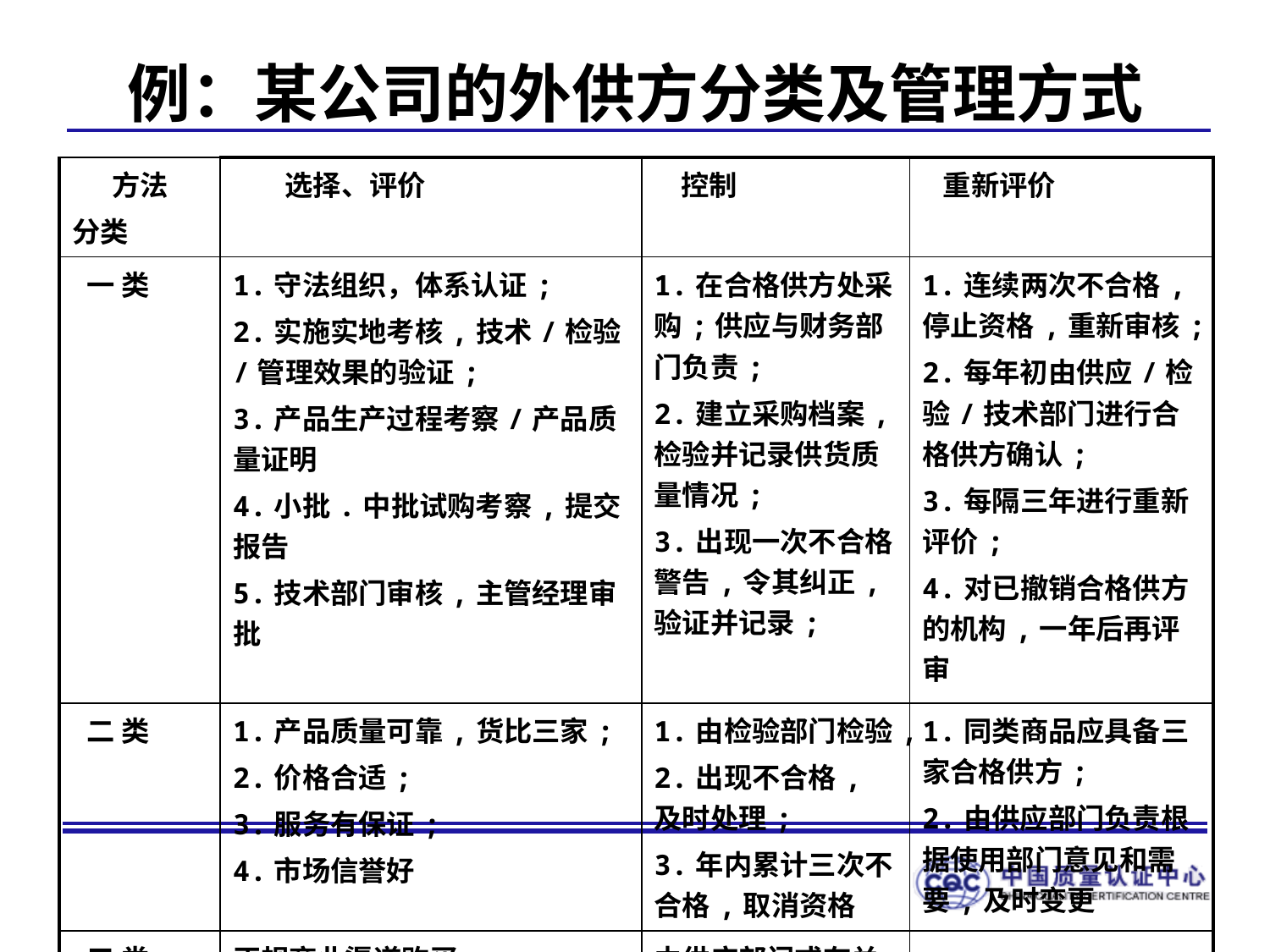

# 例：某公司的外供方分类及管理方式
| 方法 分类 | 选择、评价 | 控制 | 重新评价 |
| --- | --- | --- | --- |
| 一 类 | 1.守法组织，体系认证; 2.实施实地考核,技术/检验/管理效果的验证; 3.产品生产过程考察/产品质量证明 4.小批.中批试购考察,提交报告 5.技术部门审核,主管经理审批 | 1.在合格供方处采购;供应与财务部门负责; 2.建立采购档案,检验并记录供货质量情况; 3.出现一次不合格警告,令其纠正,验证并记录; | 1.连续两次不合格,停止资格,重新审核; 2.每年初由供应/检验/技术部门进行合格供方确认; 3.每隔三年进行重新评价; 4.对已撤销合格供方的机构,一年后再评审 |
| 二 类 | 1.产品质量可靠,货比三家; 2.价格合适; 3.服务有保证; 4.市场信誉好 | 1.由检验部门检验, 2.出现不合格,及时处理; 3.年内累计三次不合格,取消资格 | 1.同类商品应具备三家合格供方; 2.由供应部门负责根据使用部门意见和需要,及时变更 |
| 三 类 | 正规商业渠道购买 | 由供应部门或有关部门负责验证; |  |

191